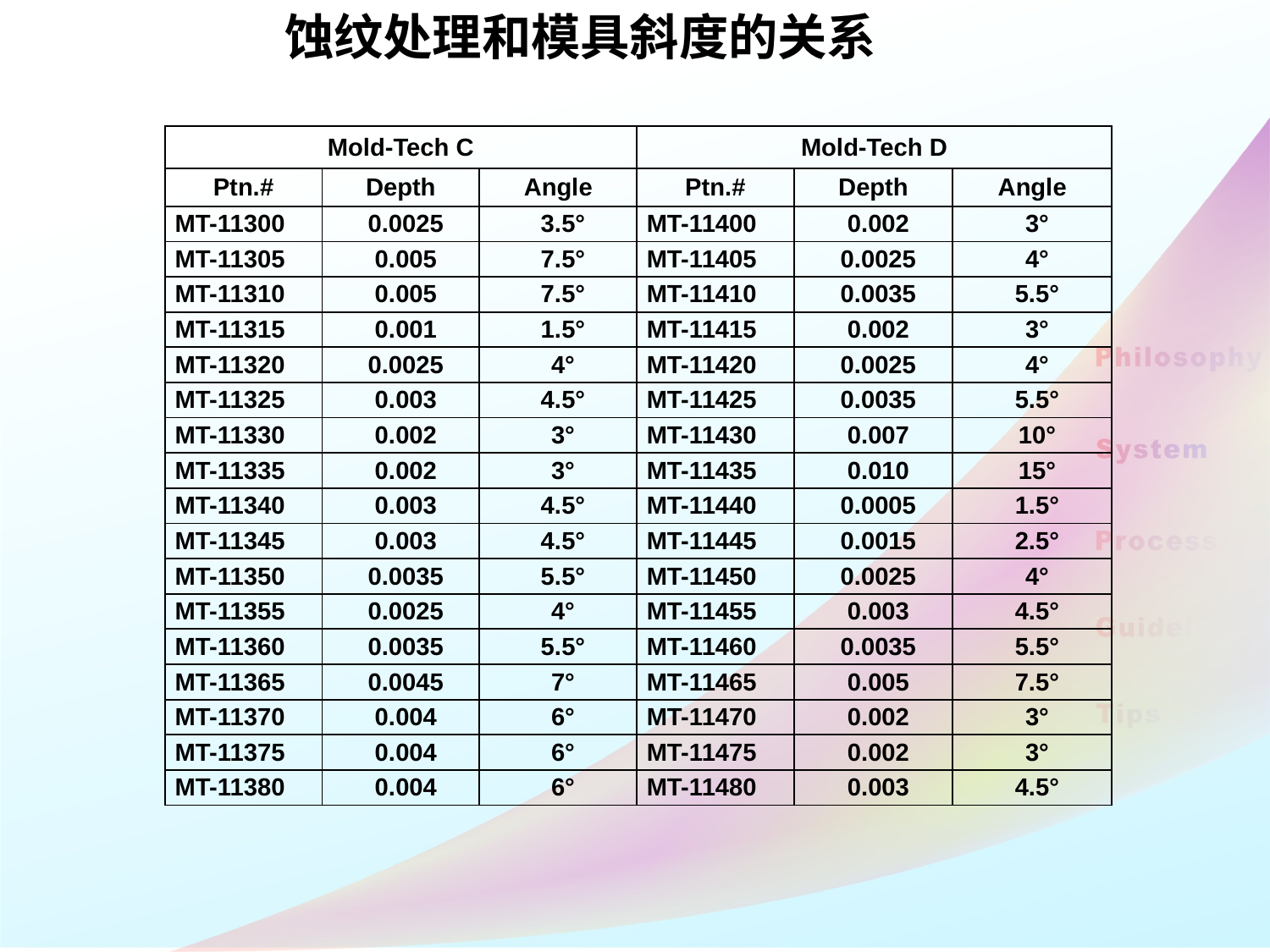

蚀纹处理和模具斜度的关系
| Mold-Tech C |  |  | Mold-Tech D |  |  |
| --- | --- | --- | --- | --- | --- |
| Ptn.# | Depth | Angle | Ptn.# | Depth | Angle |
| MT-11300 | 0.0025 | 3.5° | MT-11400 | 0.002 | 3° |
| MT-11305 | 0.005 | 7.5° | MT-11405 | 0.0025 | 4° |
| MT-11310 | 0.005 | 7.5° | MT-11410 | 0.0035 | 5.5° |
| MT-11315 | 0.001 | 1.5° | MT-11415 | 0.002 | 3° |
| MT-11320 | 0.0025 | 4° | MT-11420 | 0.0025 | 4° |
| MT-11325 | 0.003 | 4.5° | MT-11425 | 0.0035 | 5.5° |
| MT-11330 | 0.002 | 3° | MT-11430 | 0.007 | 10° |
| MT-11335 | 0.002 | 3° | MT-11435 | 0.010 | 15° |
| MT-11340 | 0.003 | 4.5° | MT-11440 | 0.0005 | 1.5° |
| MT-11345 | 0.003 | 4.5° | MT-11445 | 0.0015 | 2.5° |
| MT-11350 | 0.0035 | 5.5° | MT-11450 | 0.0025 | 4° |
| MT-11355 | 0.0025 | 4° | MT-11455 | 0.003 | 4.5° |
| MT-11360 | 0.0035 | 5.5° | MT-11460 | 0.0035 | 5.5° |
| MT-11365 | 0.0045 | 7° | MT-11465 | 0.005 | 7.5° |
| MT-11370 | 0.004 | 6° | MT-11470 | 0.002 | 3° |
| MT-11375 | 0.004 | 6° | MT-11475 | 0.002 | 3° |
| MT-11380 | 0.004 | 6° | MT-11480 | 0.003 | 4.5° |